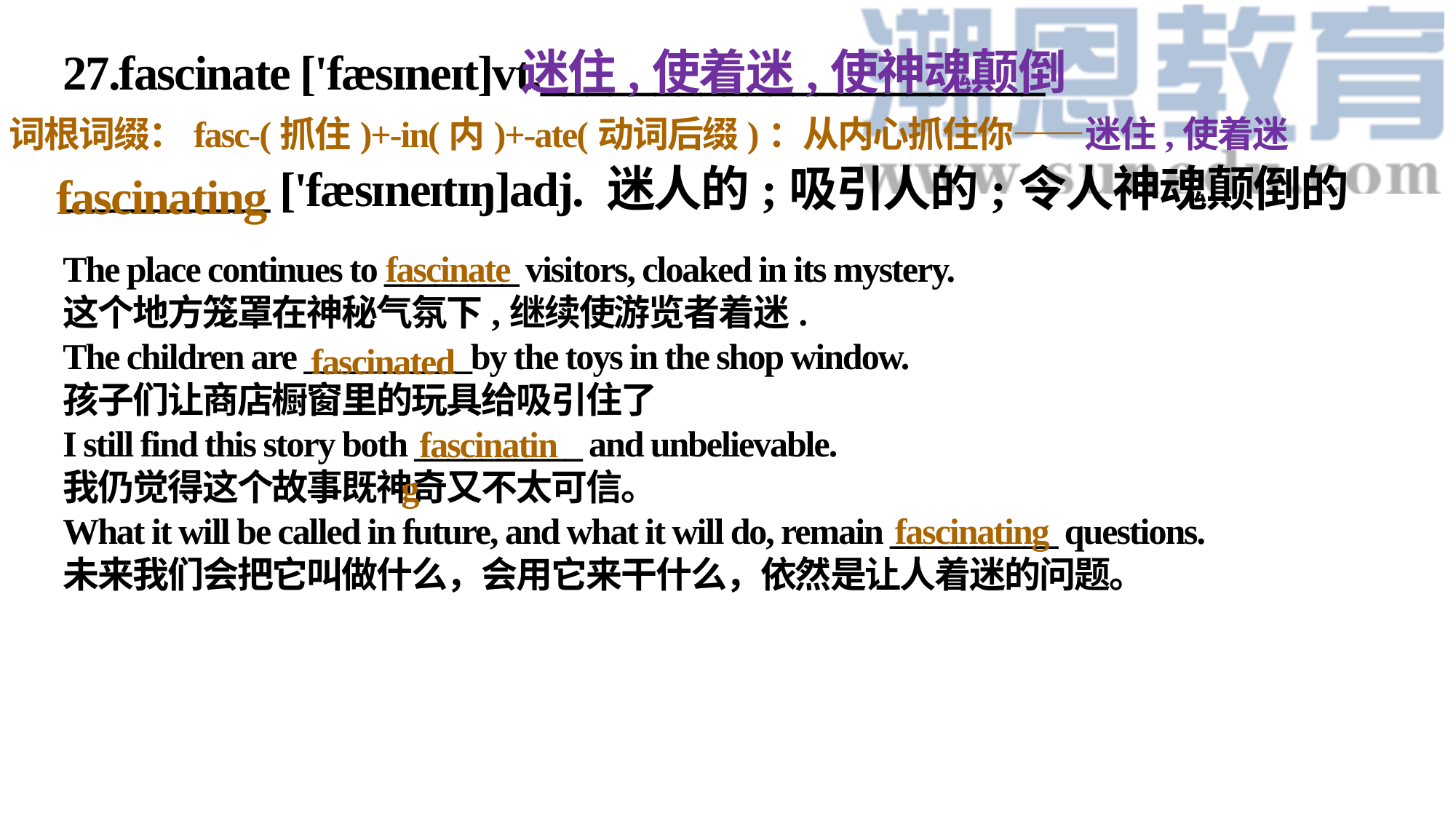

27.fascinate ['fæsɪneɪt]vt.______________________

_________ ['fæsɪneɪtɪŋ]adj. 迷人的;吸引人的;令人神魂颠倒的
  迷住,使着迷,使神魂颠倒
词根词缀：fasc-(抓住)+-in(内)+-ate(动词后缀)：从内心抓住你——迷住,使着迷
  fascinating
The place continues to ________ visitors, cloaked in its mystery.
这个地方笼罩在神秘气氛下,继续使游览者着迷.
The children are __________by the toys in the shop window.
孩子们让商店橱窗里的玩具给吸引住了
I still find this story both __________ and unbelievable.
我仍觉得这个故事既神奇又不太可信。
What it will be called in future, and what it will do, remain __________ questions.
未来我们会把它叫做什么，会用它来干什么，依然是让人着迷的问题。
  fascinate
  fascinated
  fascinating
  fascinating